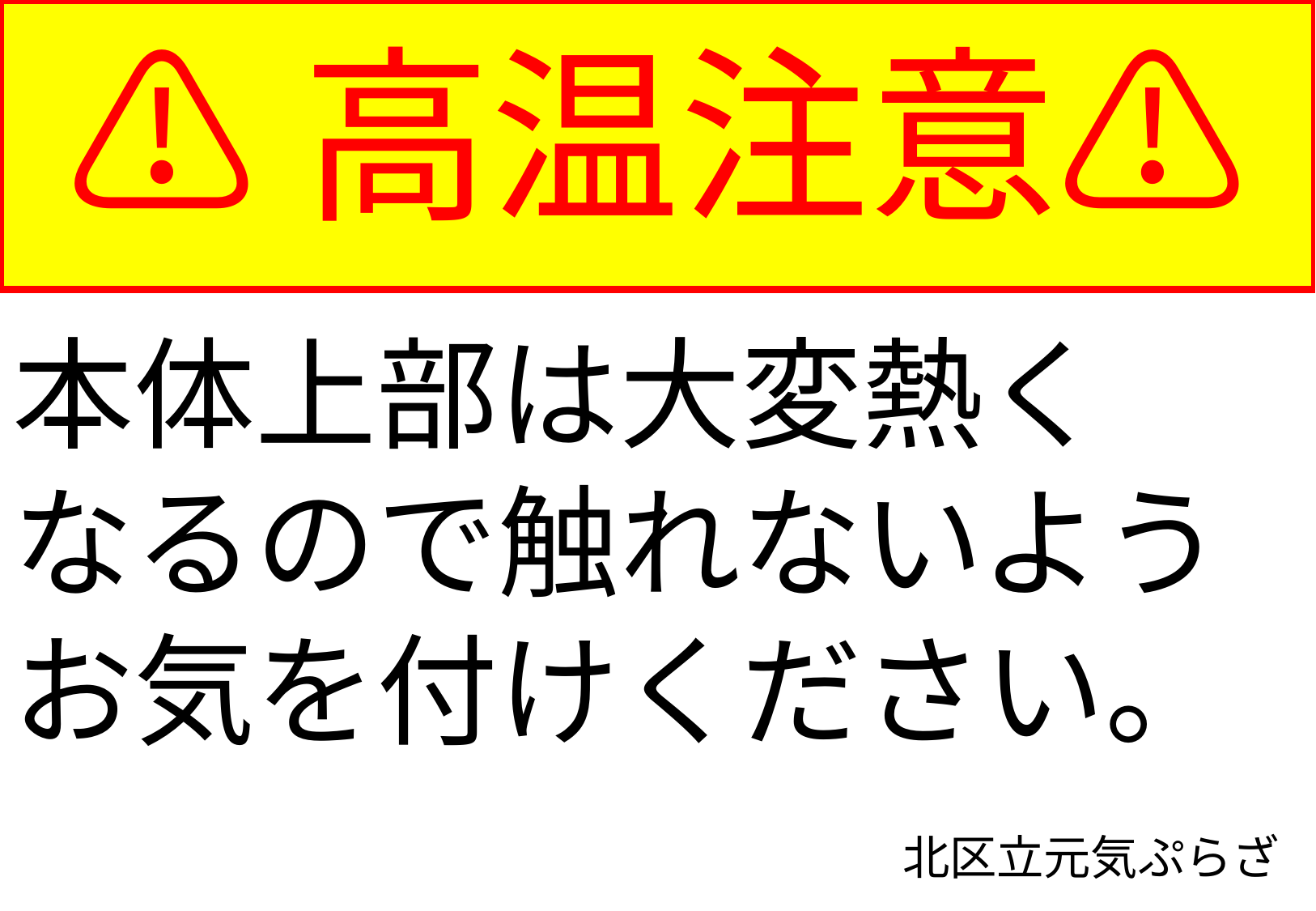

# ⚠高温注意⚠
本体上部は大変熱く
なるので触れないよう
お気を付けください。
　　　　　　　　北区立元気ぷらざ